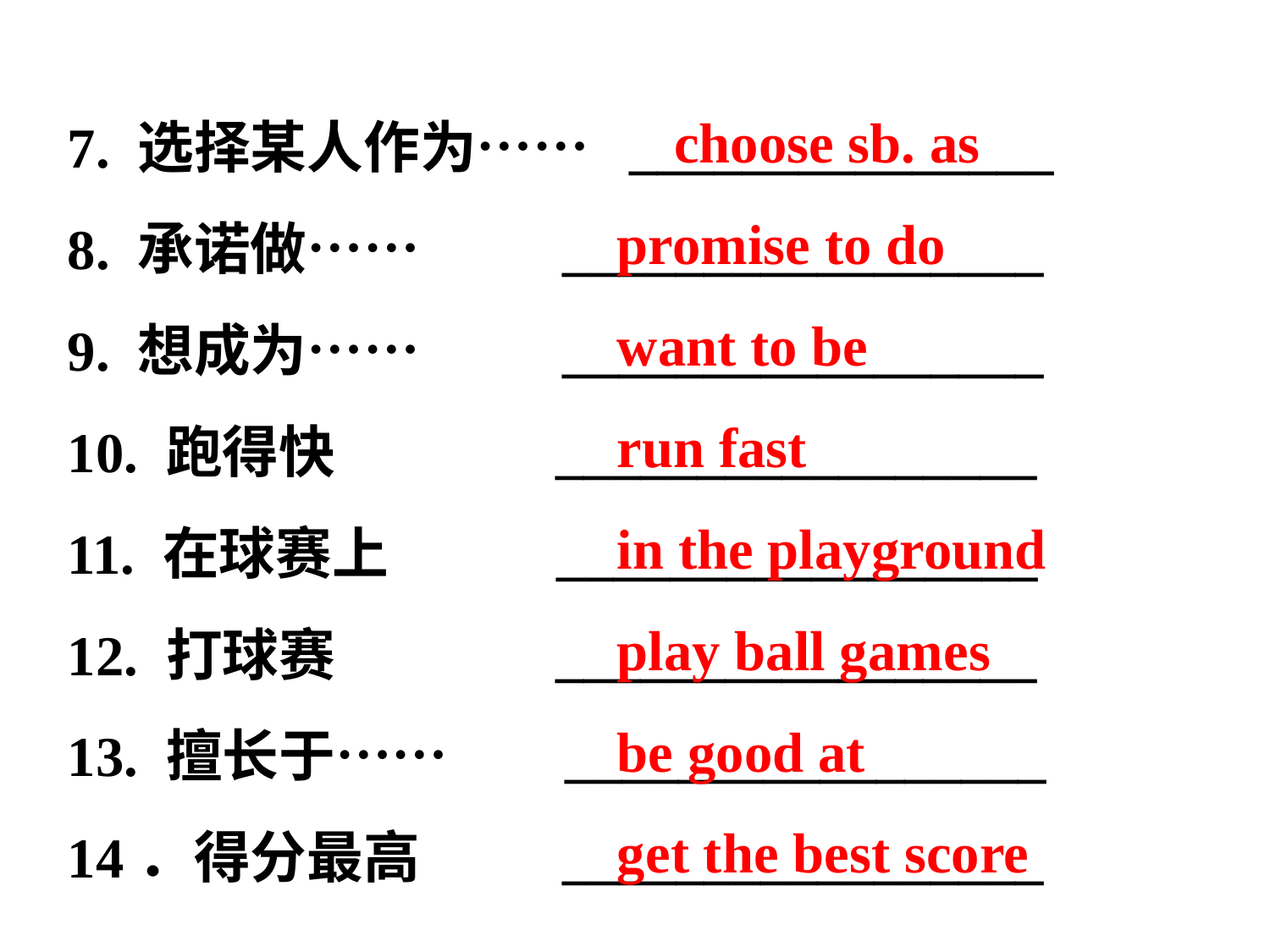

choose sb. as
promise to do
want to be
run fast
in the playground
play ball games
be good at
get the best score
7. 选择某人作为……  _______________
8. 承诺做……          _________________
9. 想成为……          _________________
10. 跑得快                _________________
11. 在球赛上            _________________
12. 打球赛                _________________
13. 擅长于……        _________________
14．得分最高          _________________